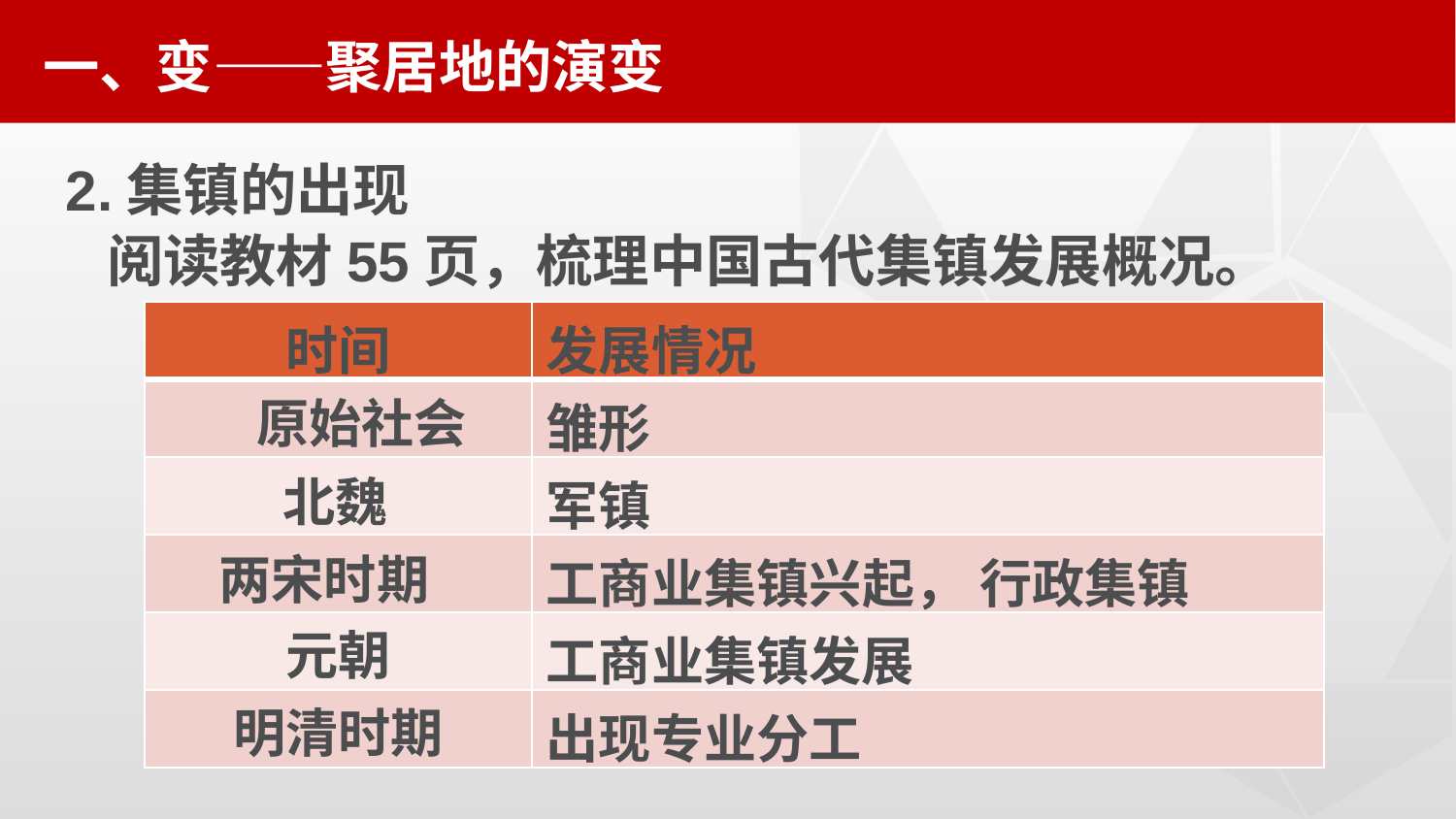

一、变——聚居地的演变
2.集镇的出现
阅读教材55页，梳理中国古代集镇发展概况。
| 时间 | 发展情况 |
| --- | --- |
|  | 雏形 |
|  | 军镇 |
|  | 工商业集镇兴起， 行政集镇 |
|  | 工商业集镇发展 |
|  | 出现专业分工 |
原始社会

北魏
两宋时期
元朝
明清时期